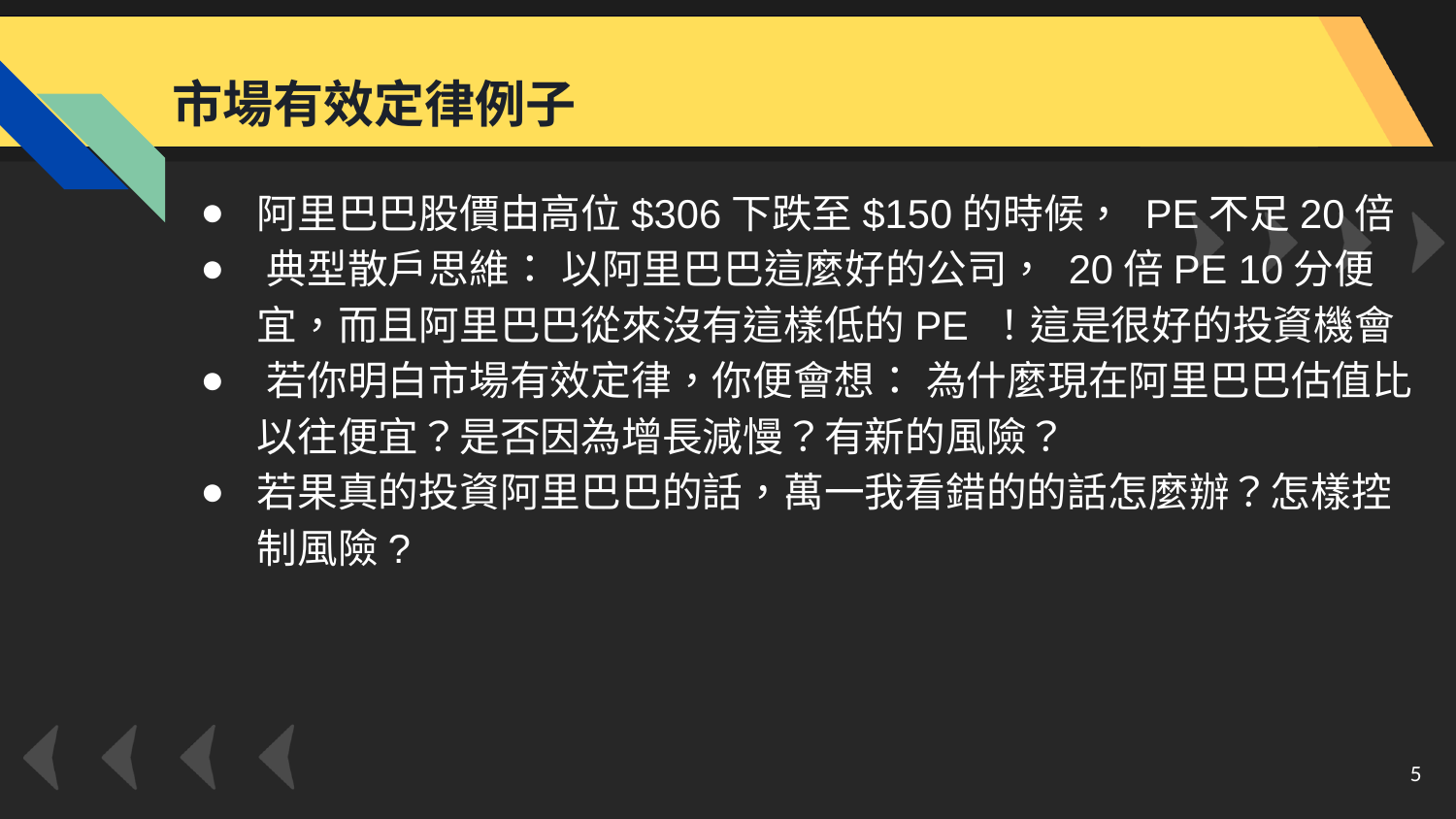

市場有效定律例子

阿里巴巴股價由高位$306下跌至$150的時候， PE𣎴足20倍
⁠典型散戶思維： 以阿里巴巴這麼好的公司， 20倍PE 10分便宜，而且阿里巴巴從來沒有這樣低的PE ！這是很好的投資機會
⁠若你明白市場有效定律，你便會想： 為什麼現在阿里巴巴估值比以往便宜？是否因為增長減慢？有新的風險？
若果真的投資阿里巴巴的話，萬一我看錯的的話怎麼辦？怎樣控制風險?

5